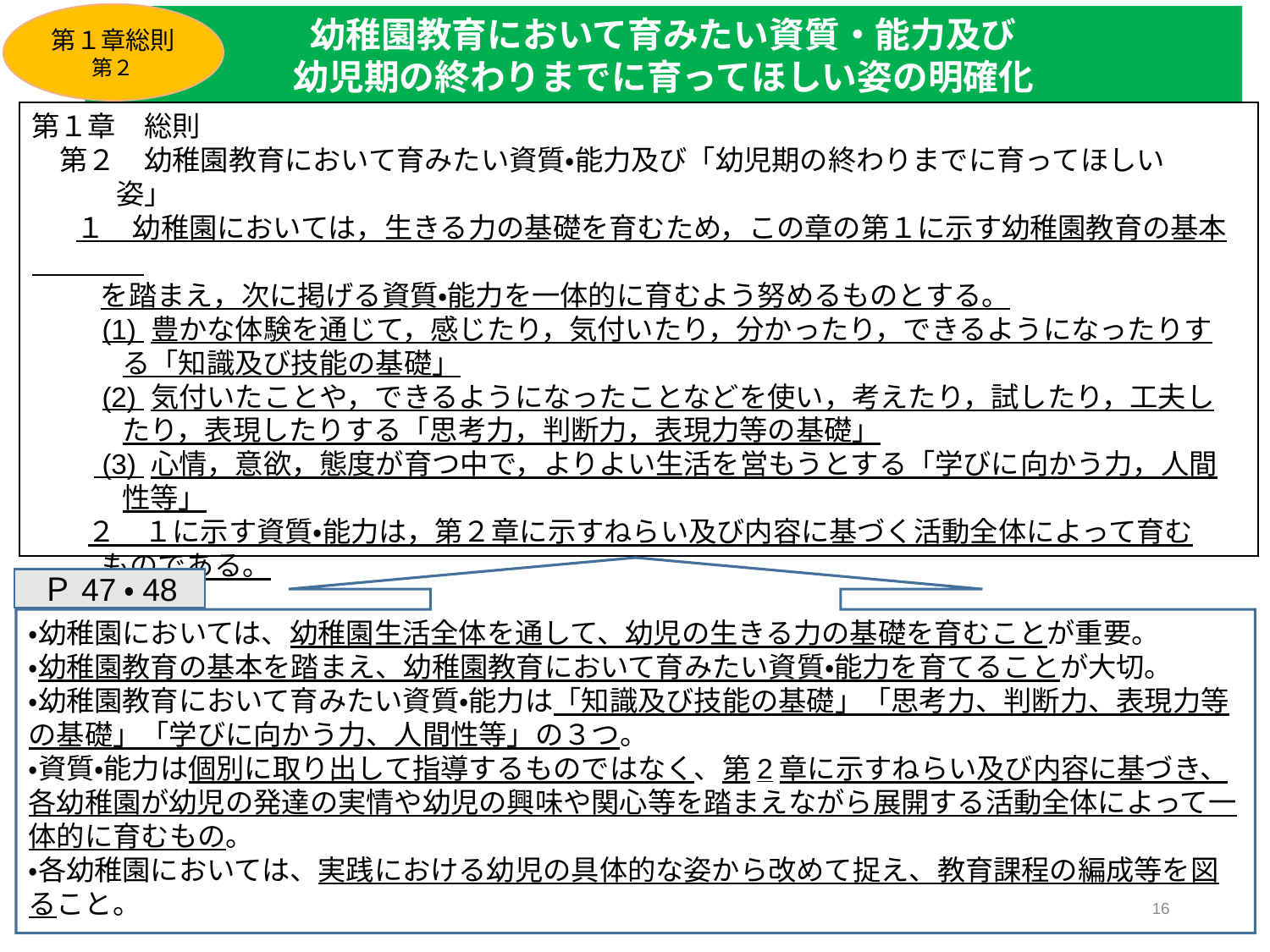

第１章総則
第２
幼稚園教育において育みたい資質・能力及び
幼児期の終わりまでに育ってほしい姿の明確化
第１章　総則
　第２　幼稚園教育において育みたい資質・能力及び「幼児期の終わりまでに育ってほしい
　　　姿」
      １　幼稚園においては，生きる力の基礎を育むため，この章の第１に示す幼稚園教育の基本
　　  を踏まえ，次に掲げる資質・能力を一体的に育むよう努めるものとする。
         (1) 豊かな体験を通じて，感じたり，気付いたり，分かったり，できるようになったりす
　　　 る「知識及び技能の基礎」
         (2) 気付いたことや，できるようになったことなどを使い，考えたり，試したり，工夫し
　　　 たり，表現したりする「思考力，判断力，表現力等の基礎」
         (3) 心情，意欲，態度が育つ中で，よりよい生活を営もうとする「学びに向かう力，人間
　　　 性等」
　　２　１に示す資質・能力は，第２章に示すねらい及び内容に基づく活動全体によって育む
          ものである。

・幼稚園においては、幼稚園生活全体を通して、幼児の生きる力の基礎を育むことが重要。
・幼稚園教育の基本を踏まえ、幼稚園教育において育みたい資質・能力を育てることが大切。
・幼稚園教育において育みたい資質・能力は「知識及び技能の基礎」「思考力、判断力、表現力等の基礎」「学びに向かう力、人間性等」の３つ。
・資質・能力は個別に取り出して指導するものではなく、第2章に示すねらい及び内容に基づき、各幼稚園が幼児の発達の実情や幼児の興味や関心等を踏まえながら展開する活動全体によって一体的に育むもの。
・各幼稚園においては、実践における幼児の具体的な姿から改めて捉え、教育課程の編成等を図ること。
Ｐ47・48
16